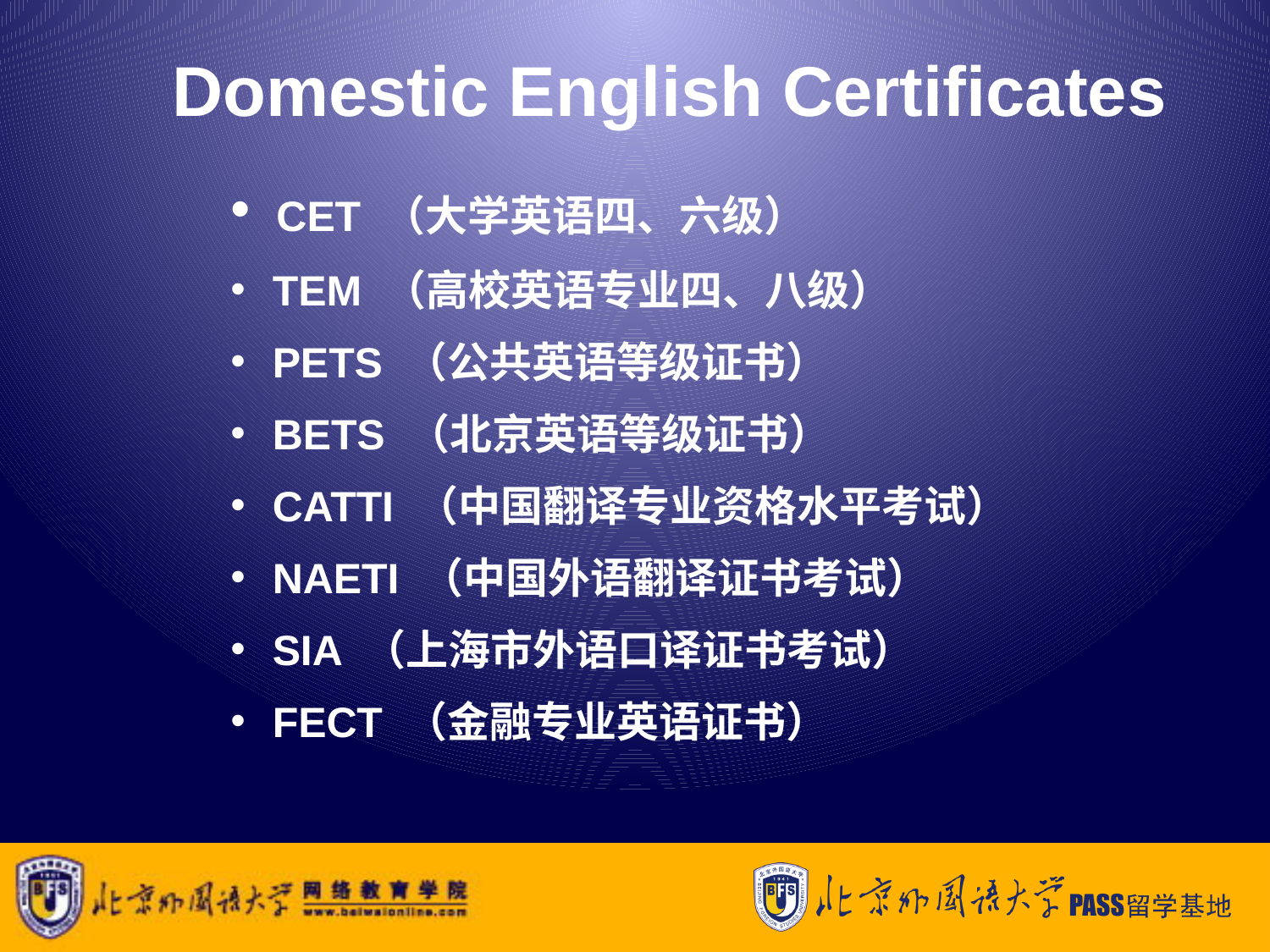

Domestic English Certificates
 CET （大学英语四、六级）
 TEM （高校英语专业四、八级）
 PETS （公共英语等级证书）
 BETS （北京英语等级证书）
 CATTI （中国翻译专业资格水平考试）
 NAETI （中国外语翻译证书考试）
 SIA （上海市外语口译证书考试）
 FECT （金融专业英语证书）